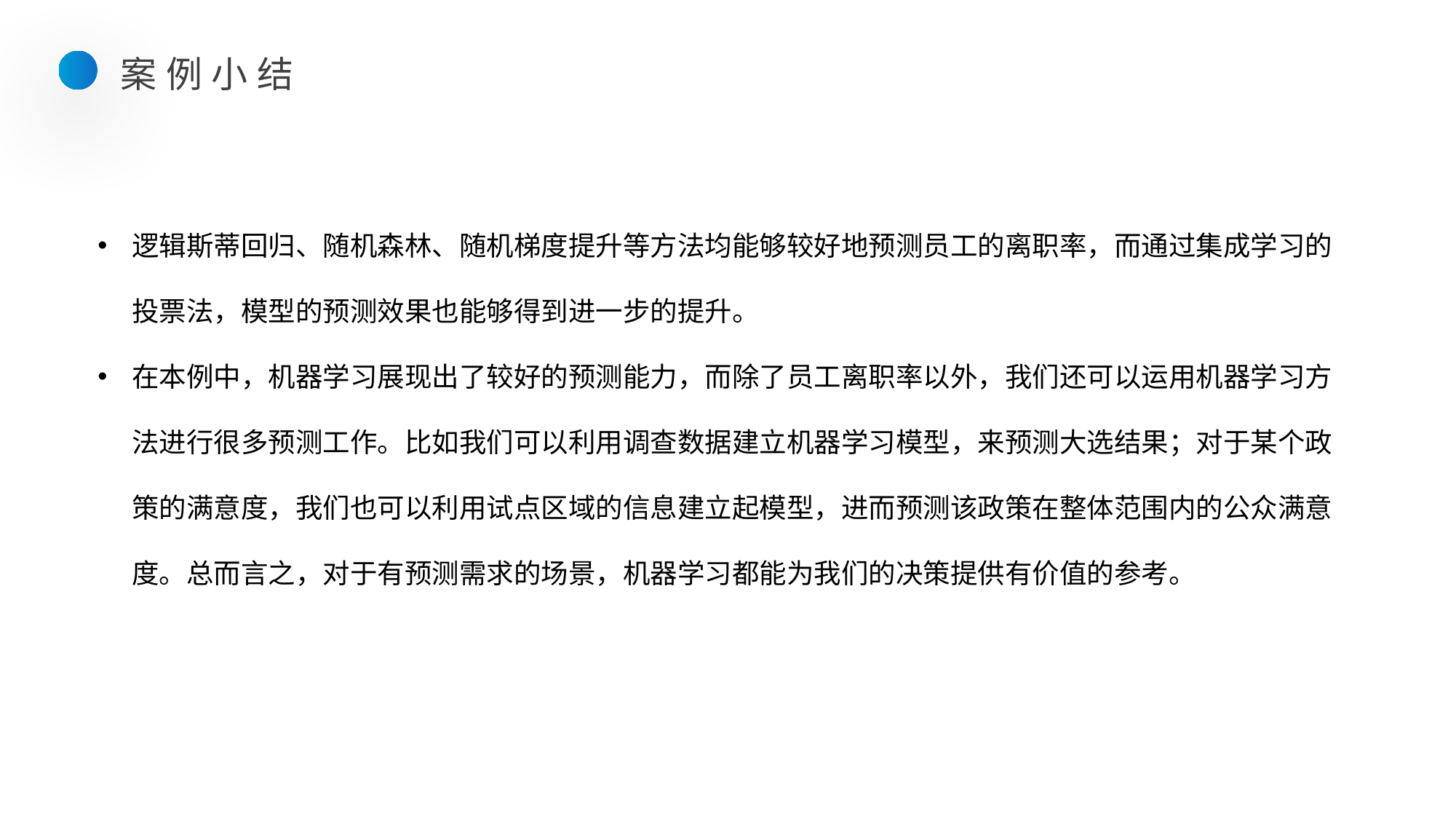

案例小结

逻辑斯蒂回归、随机森林、随机梯度提升等方法均能够较好地预测员工的离职率，而通过集成学习的投票法，模型的预测效果也能够得到进一步的提升。
在本例中，机器学习展现出了较好的预测能力，而除了员工离职率以外，我们还可以运用机器学习方法进行很多预测工作。比如我们可以利用调查数据建立机器学习模型，来预测大选结果；对于某个政策的满意度，我们也可以利用试点区域的信息建立起模型，进而预测该政策在整体范围内的公众满意度。总而言之，对于有预测需求的场景，机器学习都能为我们的决策提供有价值的参考。